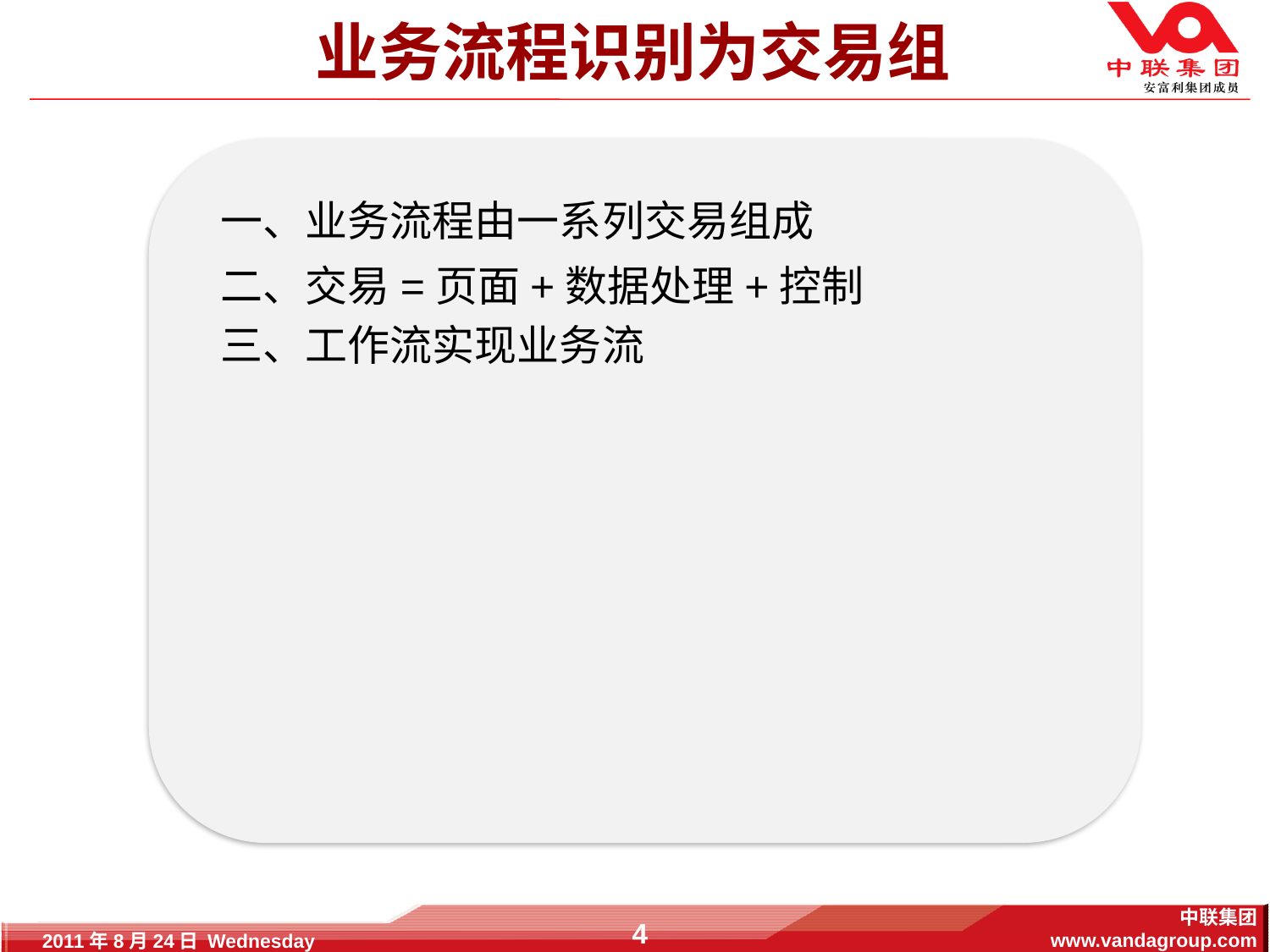

业务流程识别为交易组

一、业务流程由一系列交易组成
二、交易=页面+数据处理+控制
三、工作流实现业务流